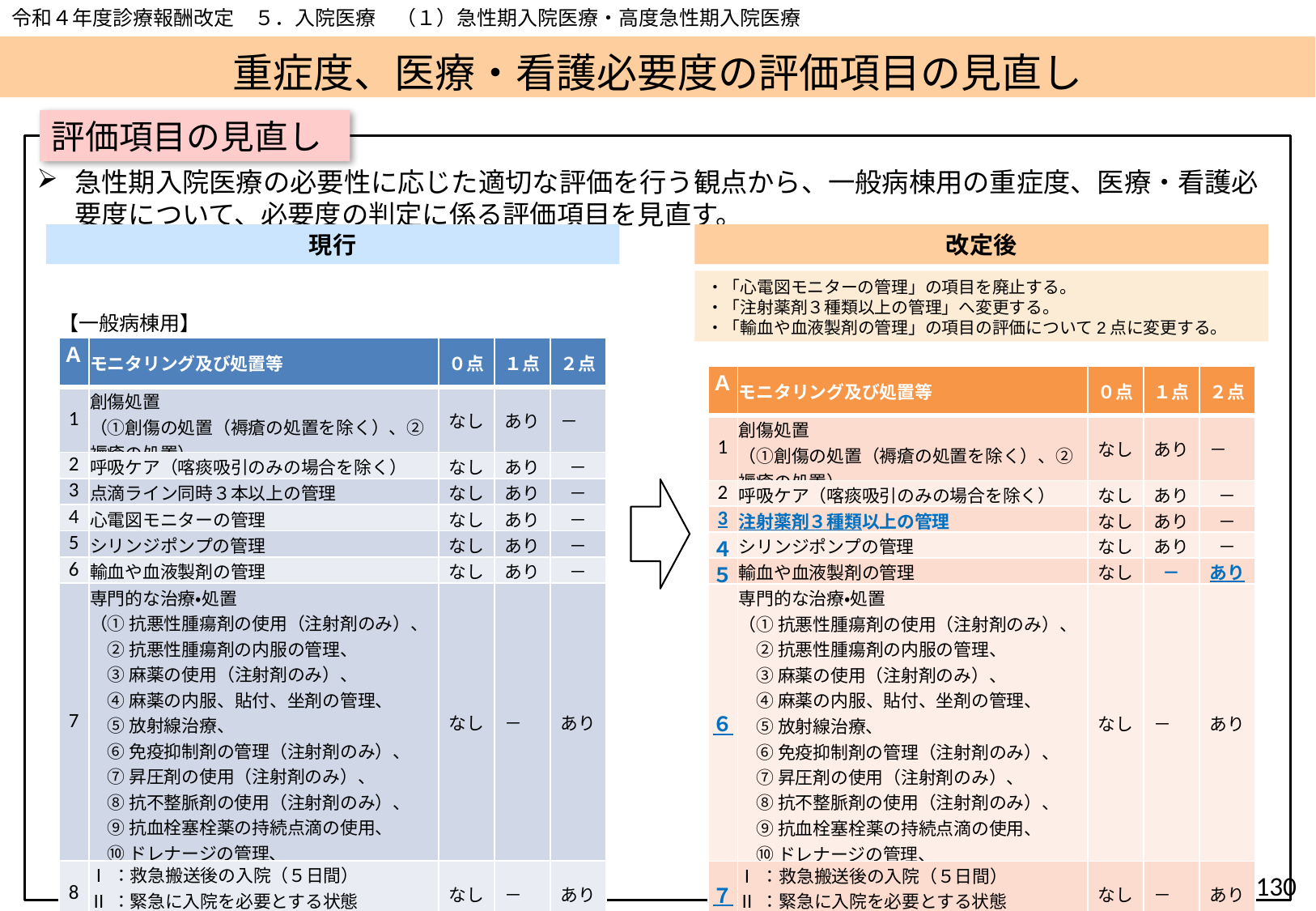

令和４年度診療報酬改定　５．入院医療　（１）急性期入院医療・高度急性期入院医療

# 重症度、医療・看護必要度の評価項目の見直し
評価項目の見直し

急性期入院医療の必要性に応じた適切な評価を行う観点から、一般病棟用の重症度、医療・看護必要度について、必要度の判定に係る評価項目を見直す。
現行
改定後
・「心電図モニターの管理」の項目を廃止する。
・「注射薬剤３種類以上の管理」へ変更する。
・「輸血や血液製剤の管理」の項目の評価について2点に変更する。
【一般病棟用】
| Ａ | モニタリング及び処置等 | ０点 | １点 | ２点 |
| --- | --- | --- | --- | --- |
| 1 | 創傷処置 （①創傷の処置（褥瘡の処置を除く）、②褥瘡の処置） | なし | あり | － |
| 2 | 呼吸ケア（喀痰吸引のみの場合を除く） | なし | あり | － |
| 3 | 点滴ライン同時３本以上の管理 | なし | あり | － |
| 4 | 心電図モニターの管理 | なし | あり | － |
| 5 | シリンジポンプの管理 | なし | あり | － |
| 6 | 輸血や血液製剤の管理 | なし | あり | － |
| 7 | 専門的な治療・処置 （① 抗悪性腫瘍剤の使用（注射剤のみ）、 　② 抗悪性腫瘍剤の内服の管理、 　③ 麻薬の使用（注射剤のみ）、 　④ 麻薬の内服、貼付、坐剤の管理、 　⑤ 放射線治療、 　⑥ 免疫抑制剤の管理（注射剤のみ）、 　⑦ 昇圧剤の使用（注射剤のみ）、 　⑧ 抗不整脈剤の使用（注射剤のみ）、 　⑨ 抗血栓塞栓薬の持続点滴の使用、 　⑩ ドレナージの管理、 　⑪ 無菌治療室での治療 | なし | － | あり |
| 8 | Ⅰ：救急搬送後の入院（５日間） Ⅱ：緊急に入院を必要とする状態 　（５日間） | なし | － | あり |
| Ａ | モニタリング及び処置等 | ０点 | １点 | ２点 |
| --- | --- | --- | --- | --- |
| 1 | 創傷処置 （①創傷の処置（褥瘡の処置を除く）、②褥瘡の処置） | なし | あり | － |
| 2 | 呼吸ケア（喀痰吸引のみの場合を除く） | なし | あり | － |
| 3 | 注射薬剤３種類以上の管理 | なし | あり | － |
| ４ | シリンジポンプの管理 | なし | あり | － |
| ５ | 輸血や血液製剤の管理 | なし | － | あり |
| ６ | 専門的な治療・処置 （① 抗悪性腫瘍剤の使用（注射剤のみ）、 　② 抗悪性腫瘍剤の内服の管理、 　③ 麻薬の使用（注射剤のみ）、 　④ 麻薬の内服、貼付、坐剤の管理、 　⑤ 放射線治療、 　⑥ 免疫抑制剤の管理（注射剤のみ）、 　⑦ 昇圧剤の使用（注射剤のみ）、 　⑧ 抗不整脈剤の使用（注射剤のみ）、 　⑨ 抗血栓塞栓薬の持続点滴の使用、 　⑩ ドレナージの管理、 　⑪ 無菌治療室での治療 | なし | － | あり |
| ７ | Ⅰ：救急搬送後の入院（５日間） Ⅱ：緊急に入院を必要とする状態 　（５日間） | なし | － | あり |

130